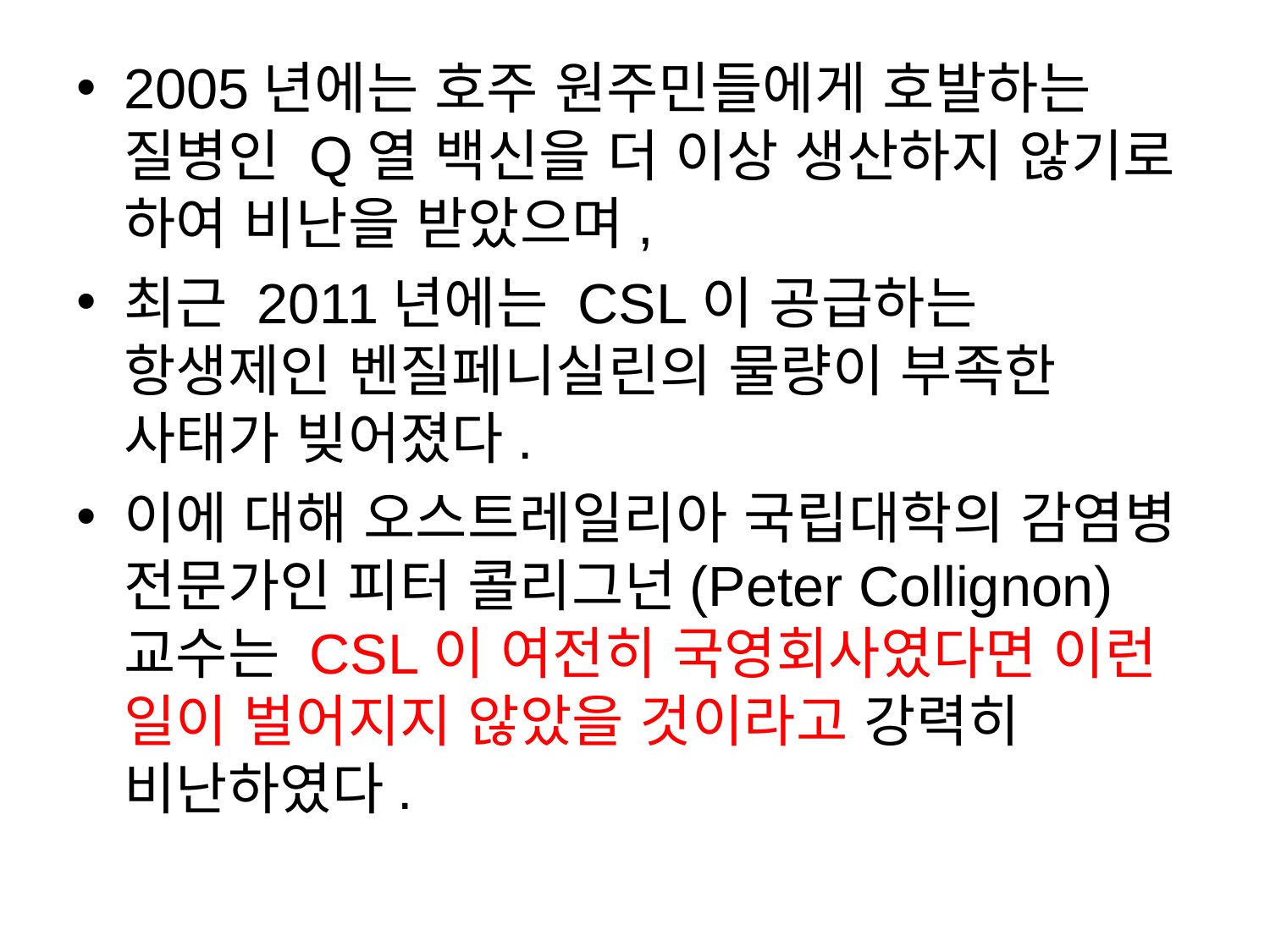

#
2005년에는 호주 원주민들에게 호발하는 질병인 Q열 백신을 더 이상 생산하지 않기로 하여 비난을 받았으며,
최근 2011년에는 CSL이 공급하는 항생제인 벤질페니실린의 물량이 부족한 사태가 빚어졌다.
이에 대해 오스트레일리아 국립대학의 감염병 전문가인 피터 콜리그넌(Peter Collignon) 교수는 CSL이 여전히 국영회사였다면 이런 일이 벌어지지 않았을 것이라고 강력히 비난하였다.